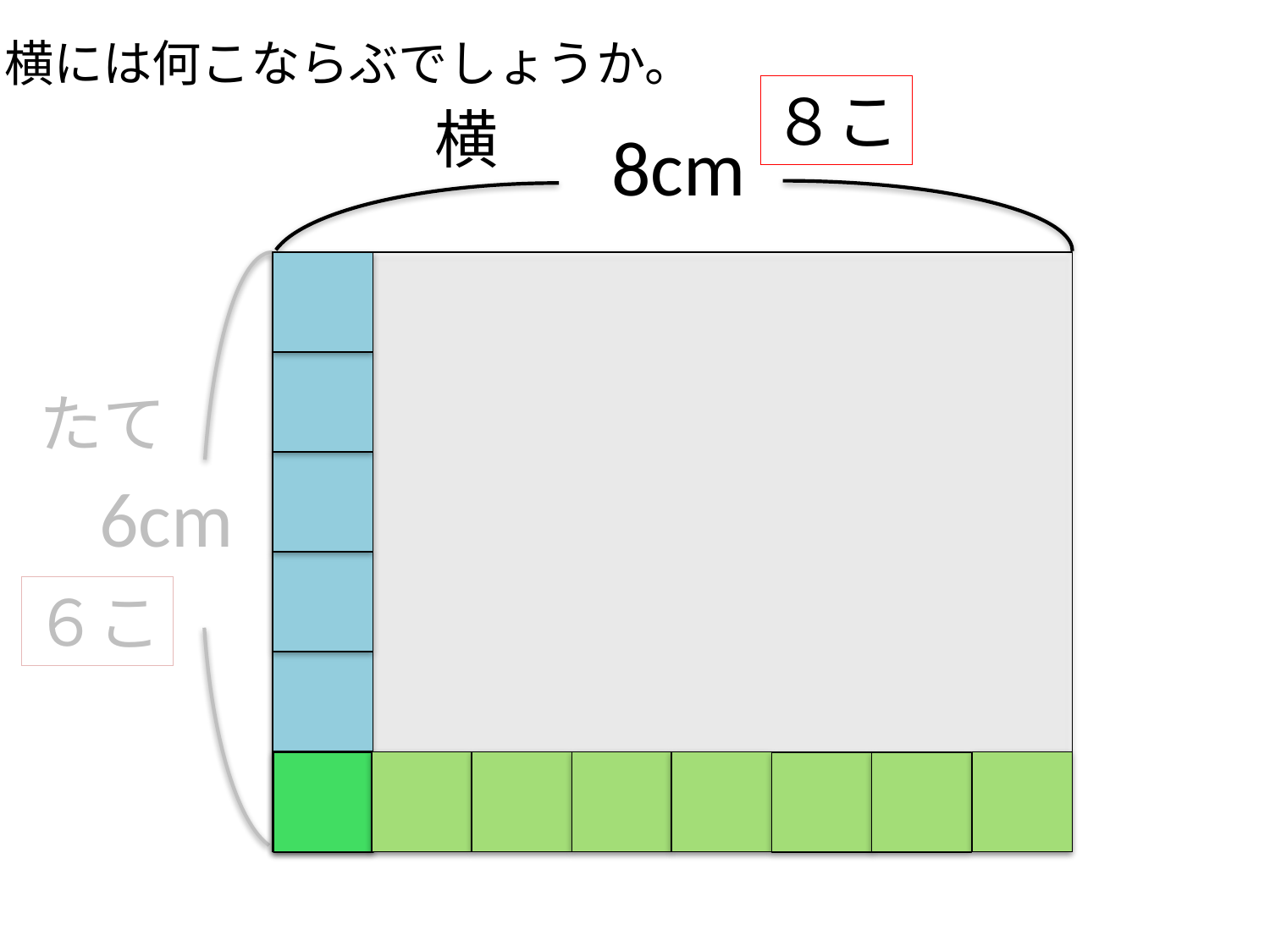

横には何こならぶでしょうか。
８こ
横
8cm

たて

6cm

６こ